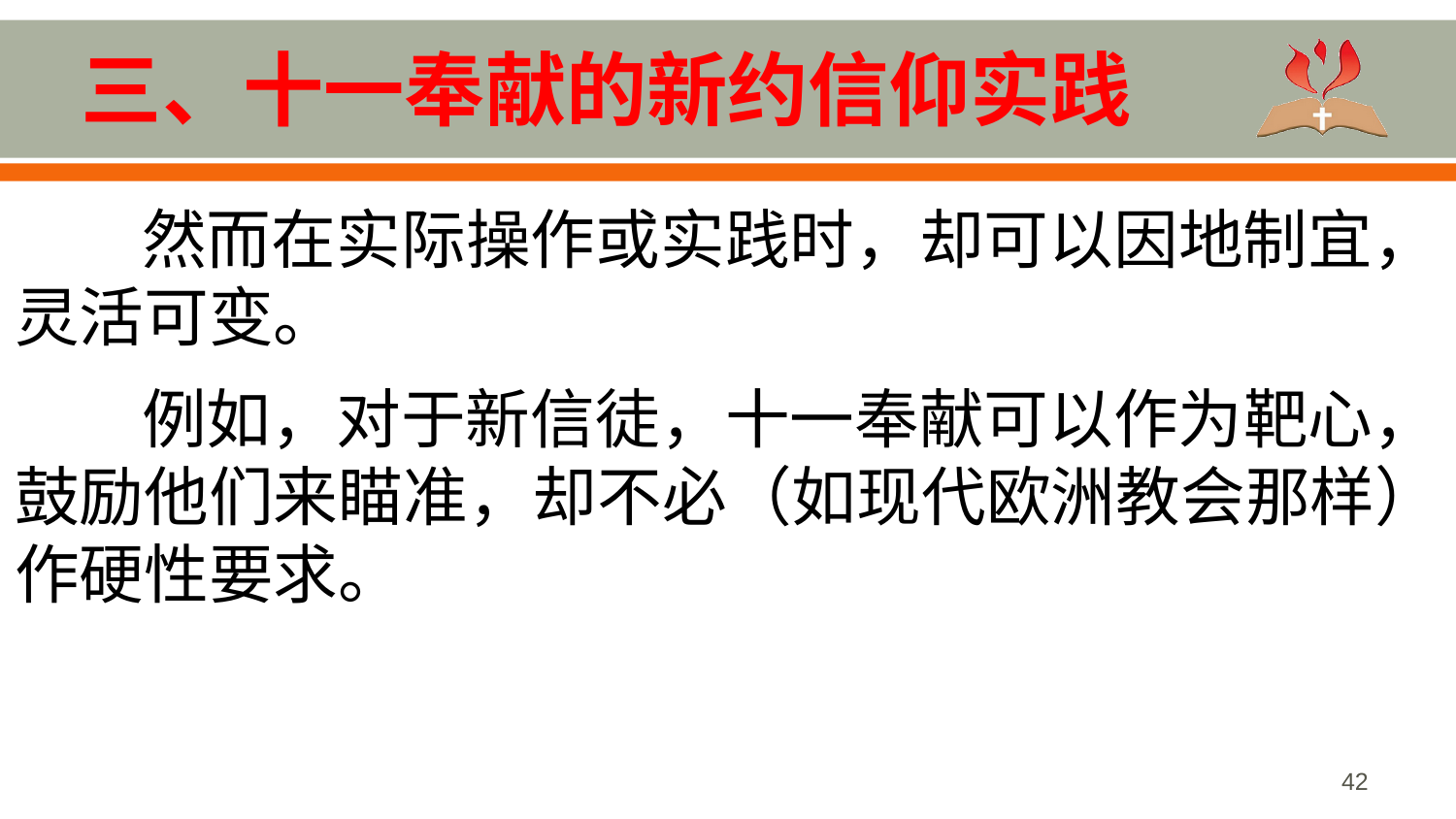

# 三、十一奉献的新约信仰实践
然而在实际操作或实践时，却可以因地制宜，灵活可变。
例如，对于新信徒，十一奉献可以作为靶心，鼓励他们来瞄准，却不必（如现代欧洲教会那样）作硬性要求。

42